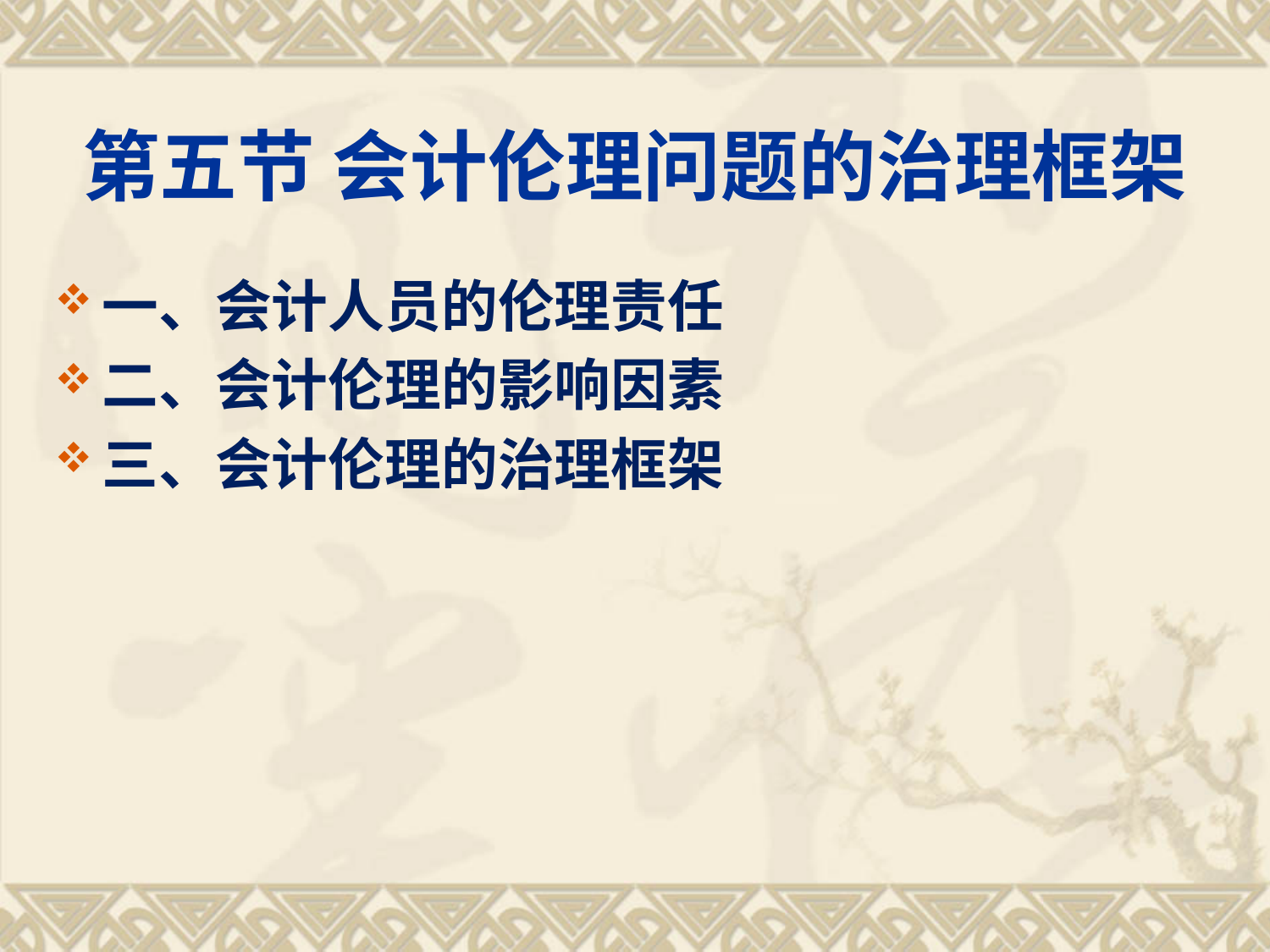

第五节 会计伦理问题的治理框架
一、会计人员的伦理责任
二、会计伦理的影响因素
三、会计伦理的治理框架